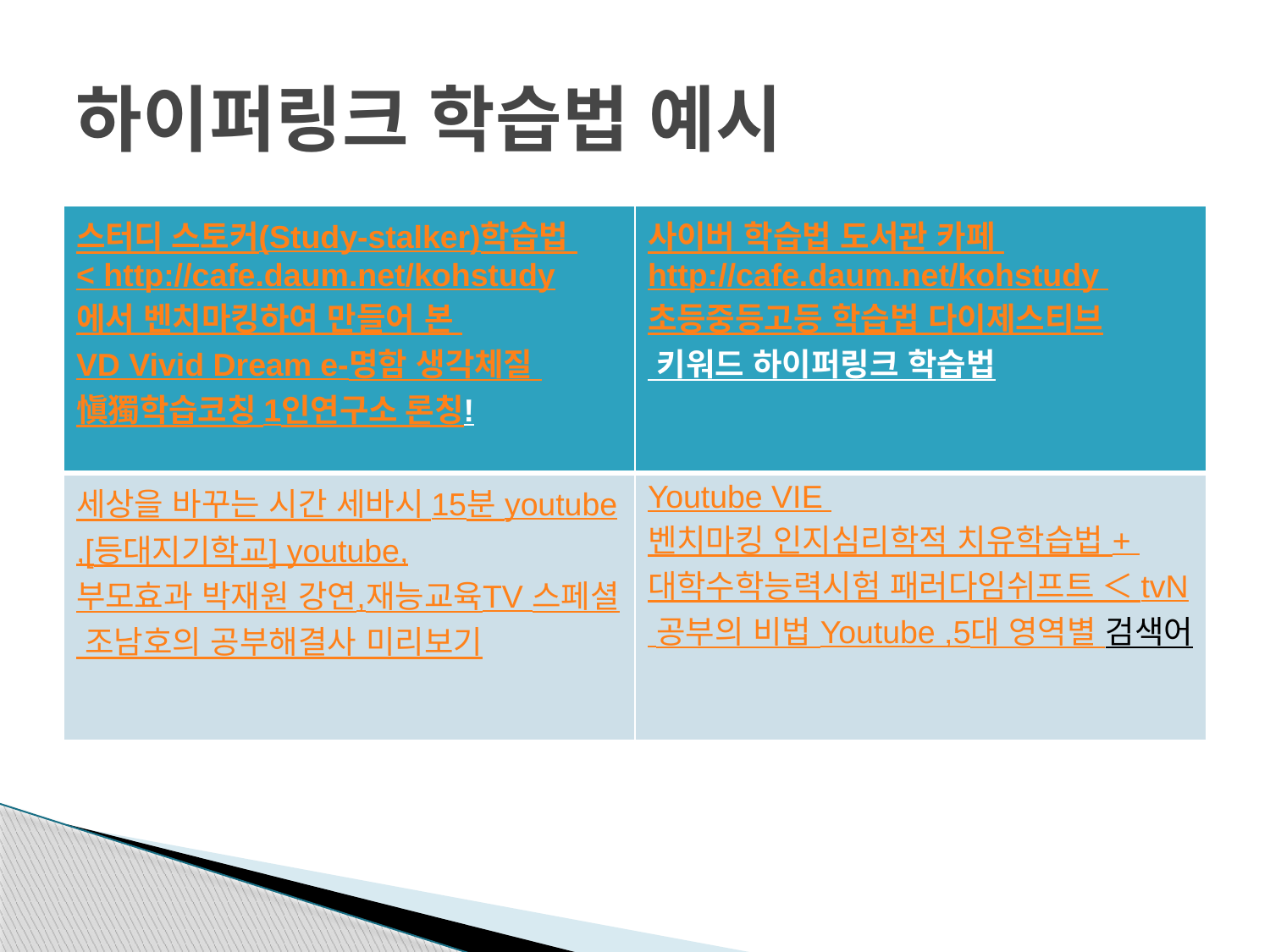

# 하이퍼링크 학습법 예시
| 스터디 스토커(Study-stalker)학습법 < http://cafe.daum.net/kohstudy에서 벤치마킹하여 만들어 본 VD Vivid Dream e-명함 생각체질 愼獨학습코칭 1인연구소 론칭! | 사이버 학습법 도서관 카페 http://cafe.daum.net/kohstudy 초등중등고등 학습법 다이제스티브 키워드 하이퍼링크 학습법 |
| --- | --- |
| 세상을 바꾸는 시간 세바시 15분 youtube,[등대지기학교] youtube,부모효과 박재원 강연,재능교육TV 스페셜 조남호의 공부해결사 미리보기 | Youtube VIE 벤치마킹 인지심리학적 치유학습법 + 대학수학능력시험 패러다임쉬프트 ＜ tvN 공부의 비법 Youtube ,5대 영역별 검색어 |